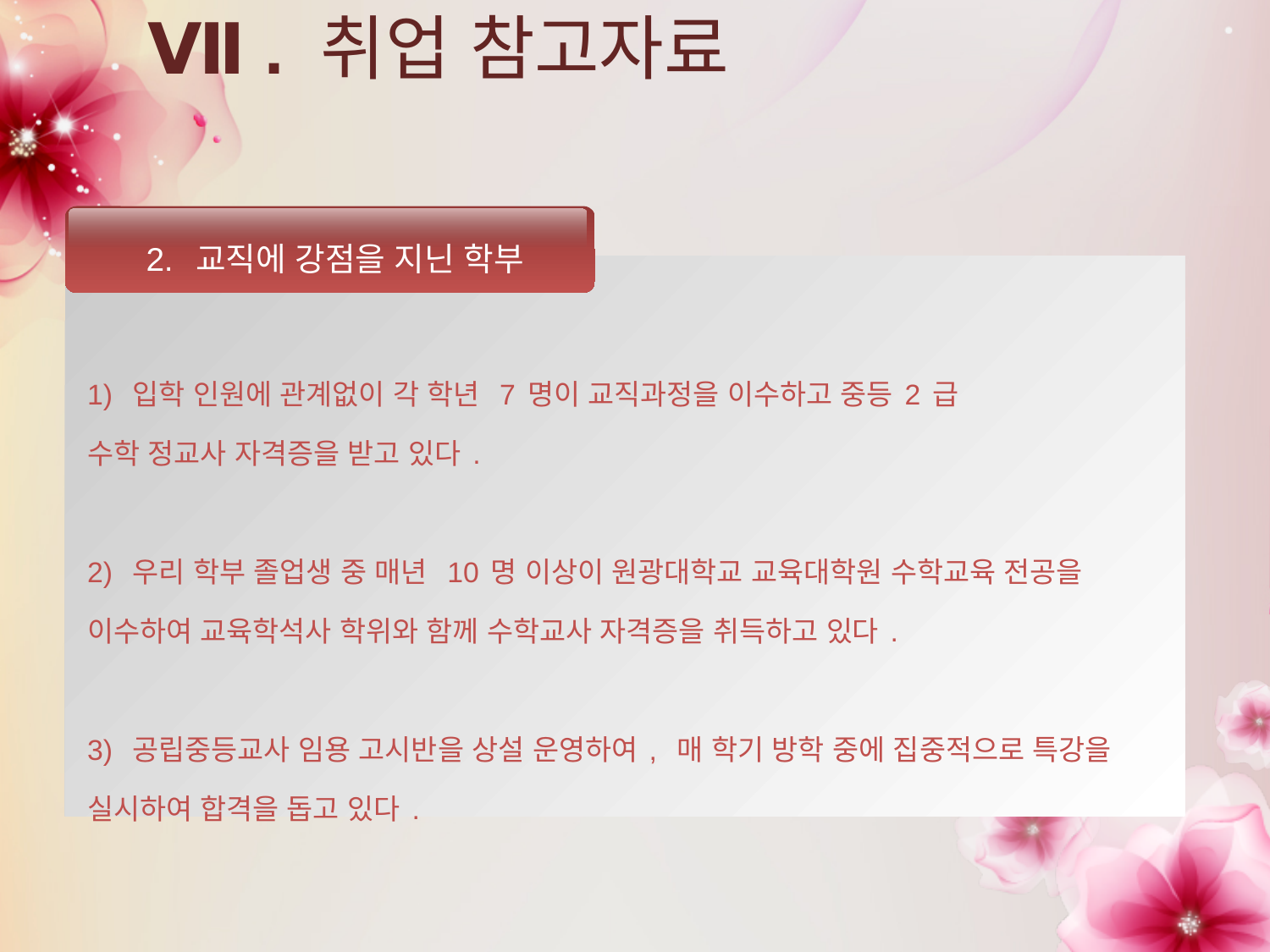

Ⅶ . 취업 참고자료

2. 교직에 강점을 지닌 학부

1) 입학 인원에 관계없이 각 학년 7명이 교직과정을 이수하고 중등2급
수학 정교사 자격증을 받고 있다.

2) 우리 학부 졸업생 중 매년 10명 이상이 원광대학교 교육대학원 수학교육 전공을 이수하여 교육학석사 학위와 함께 수학교사 자격증을 취득하고 있다.

3) 공립중등교사 임용 고시반을 상설 운영하여, 매 학기 방학 중에 집중적으로 특강을 실시하여 합격을 돕고 있다.